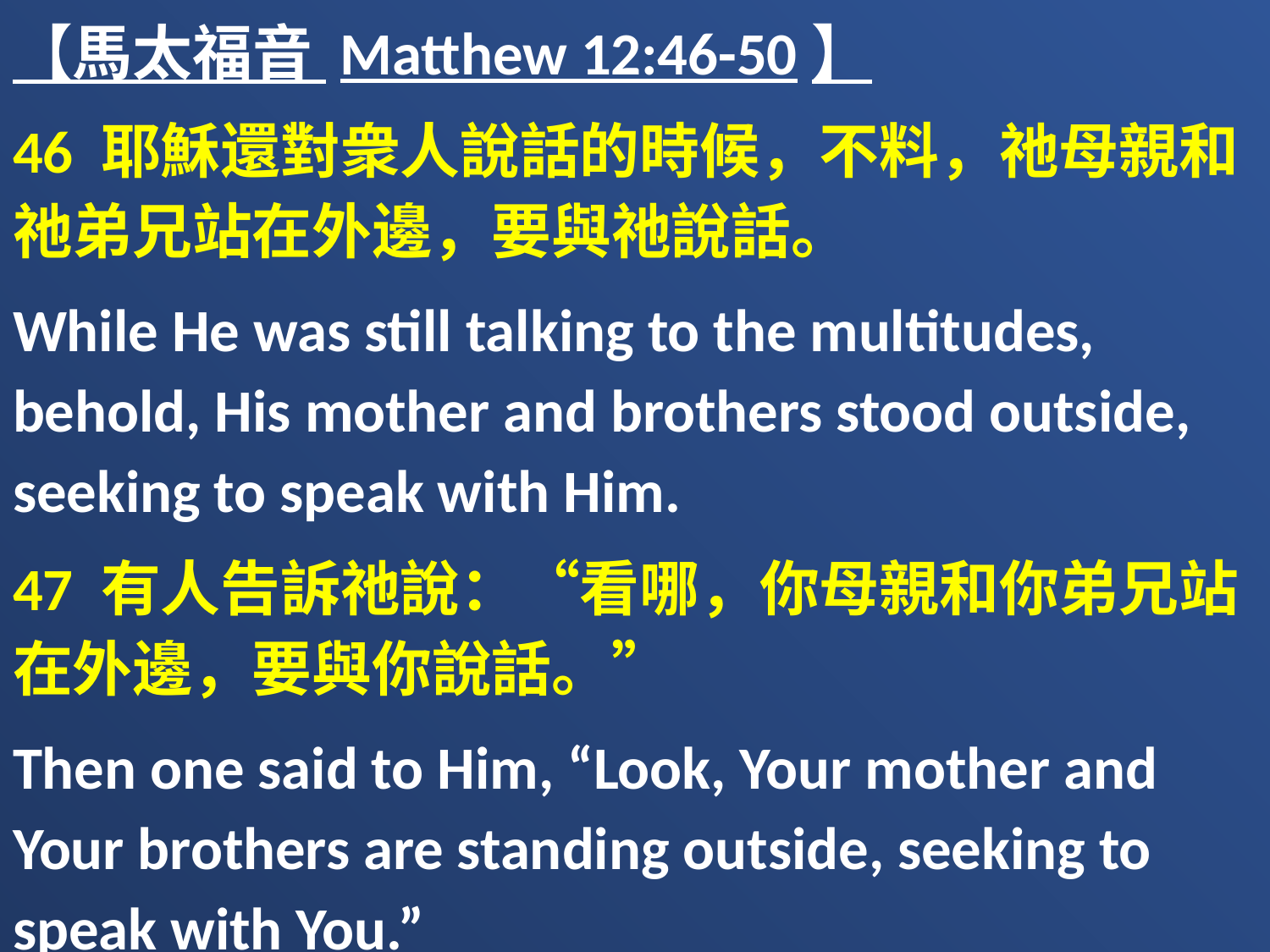

【馬太福音 Matthew 12:46-50】
46 耶穌還對衆人說話的時候，不料，祂母親和祂弟兄站在外邊，要與祂說話。
While He was still talking to the multitudes, behold, His mother and brothers stood outside, seeking to speak with Him.
47 有人告訴祂說：“看哪，你母親和你弟兄站在外邊，要與你說話。”
Then one said to Him, “Look, Your mother and Your brothers are standing outside, seeking to speak with You.”